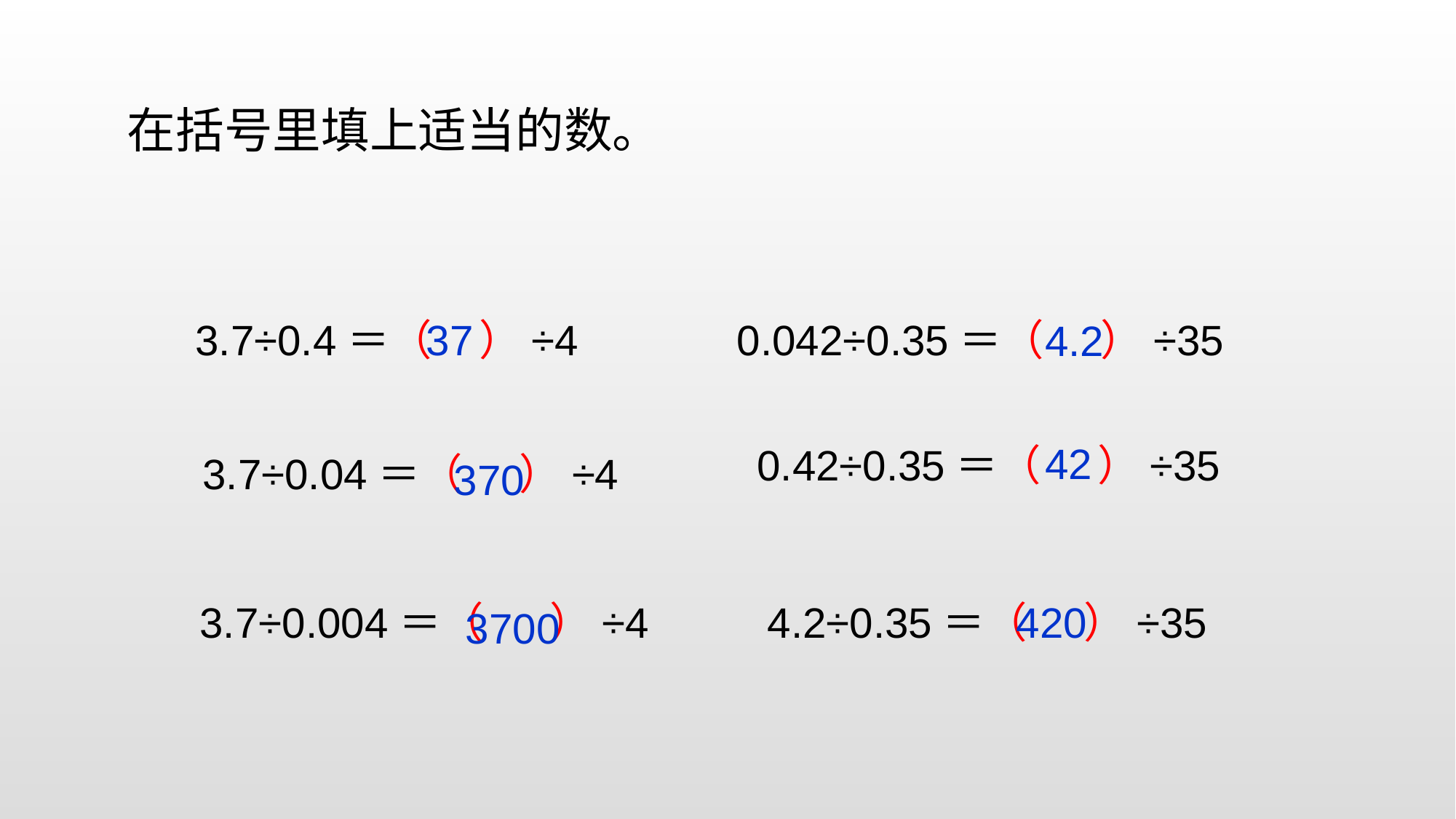

在括号里填上适当的数。
3.7÷0.4＝（     ）÷4
37
0.042÷0.35＝（      ）÷35
4.2
42
0.42÷0.35＝（      ）÷35
3.7÷0.04＝（      ）÷4
370
3.7÷0.004＝（       ）÷4
4.2÷0.35＝（      ）÷35
420
 3700